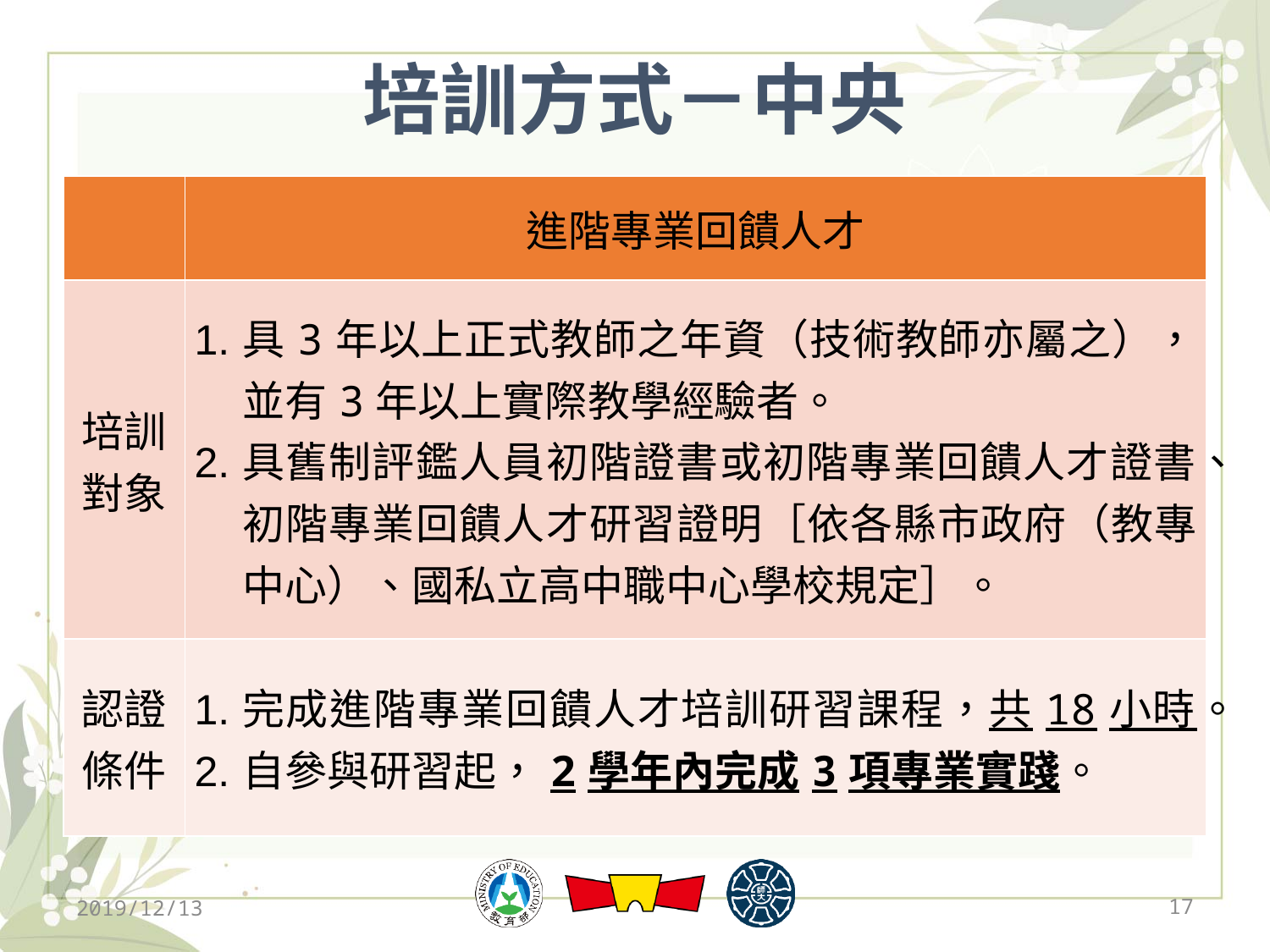

# 培訓方式－中央
|  | 進階專業回饋人才 |
| --- | --- |
| 培訓對象 | 具3年以上正式教師之年資（技術教師亦屬之），並有3年以上實際教學經驗者。 具舊制評鑑人員初階證書或初階專業回饋人才證書、初階專業回饋人才研習證明［依各縣市政府（教專中心）、國私立高中職中心學校規定］。 |
| 認證條件 | 完成進階專業回饋人才培訓研習課程，共18小時。 自參與研習起，2學年內完成3項專業實踐。 |
2019/12/13
17